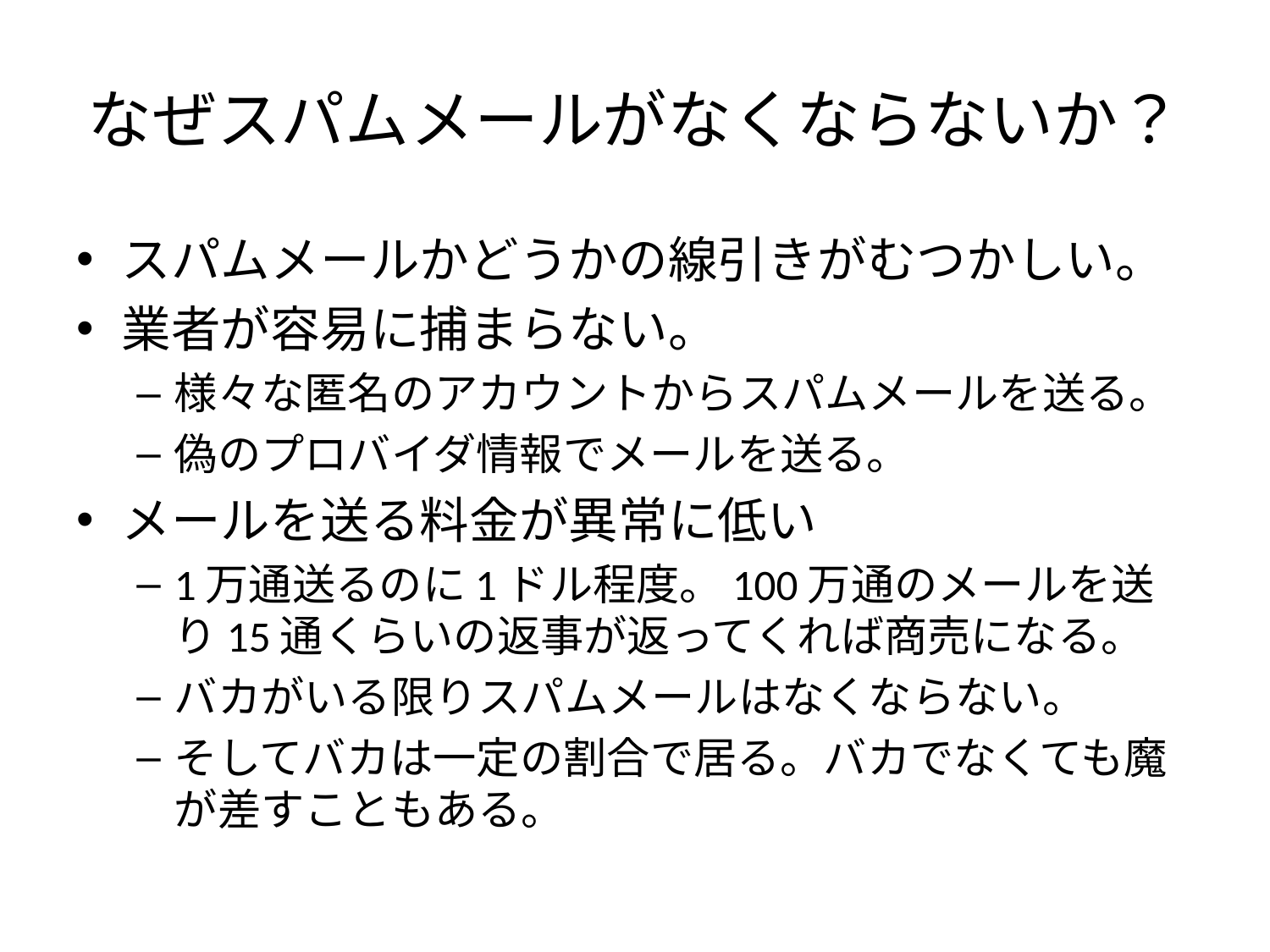

# なぜスパムメールがなくならないか？
スパムメールかどうかの線引きがむつかしい。
業者が容易に捕まらない。
様々な匿名のアカウントからスパムメールを送る。
偽のプロバイダ情報でメールを送る。
メールを送る料金が異常に低い
1万通送るのに1ドル程度。100万通のメールを送り15通くらいの返事が返ってくれば商売になる。
バカがいる限りスパムメールはなくならない。
そしてバカは一定の割合で居る。バカでなくても魔が差すこともある。